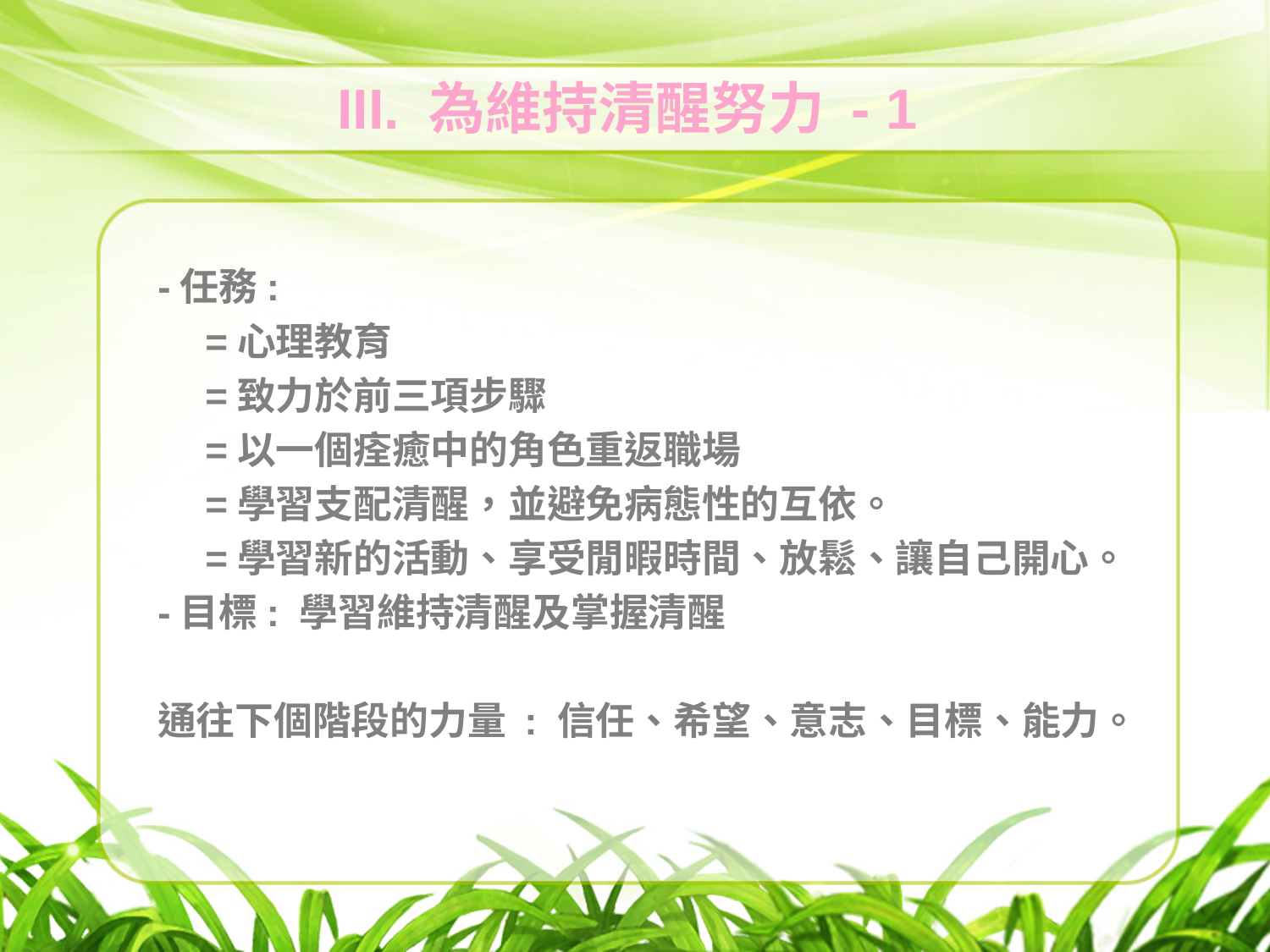

# III. 為維持清醒努力 - 1
-任務:
	=心理教育
	=致力於前三項步驟
	=以一個痊癒中的角色重返職場
	=學習支配清醒，並避免病態性的互依。
	=學習新的活動、享受閒暇時間、放鬆、讓自己開心。
-目標: 學習維持清醒及掌握清醒

通往下個階段的力量 : 信任、希望、意志、目標、能力。